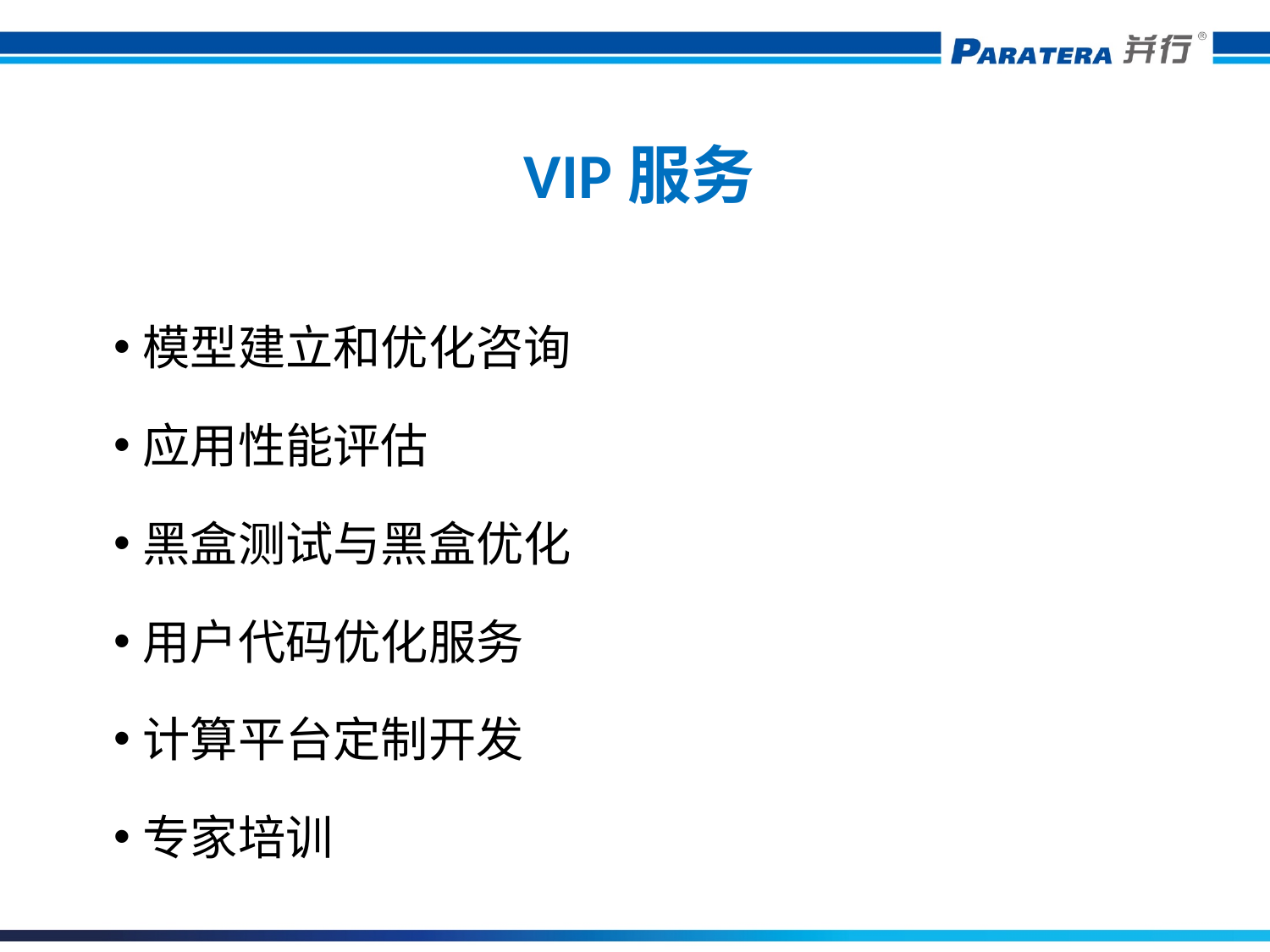

# VIP服务

模型建立和优化咨询
应用性能评估
黑盒测试与黑盒优化
用户代码优化服务
计算平台定制开发
专家培训